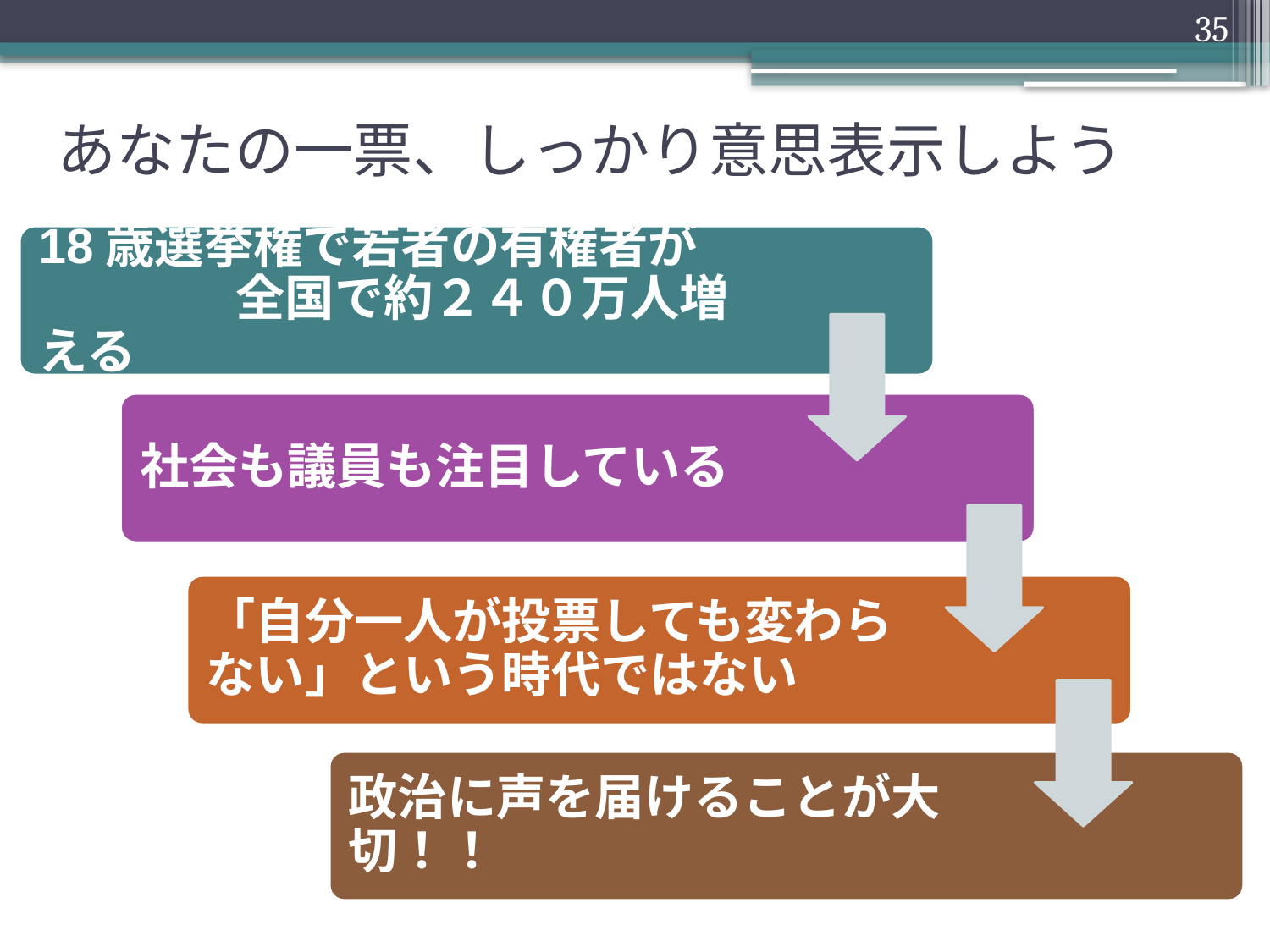

35
# あなたの一票、しっかり意思表示しよう

18歳選挙権で若者の有権者が　　　　　全国で約２４０万人増える

社会も議員も注目している

「自分一人が投票しても変わらない」という時代ではない

政治に声を届けることが大切！！